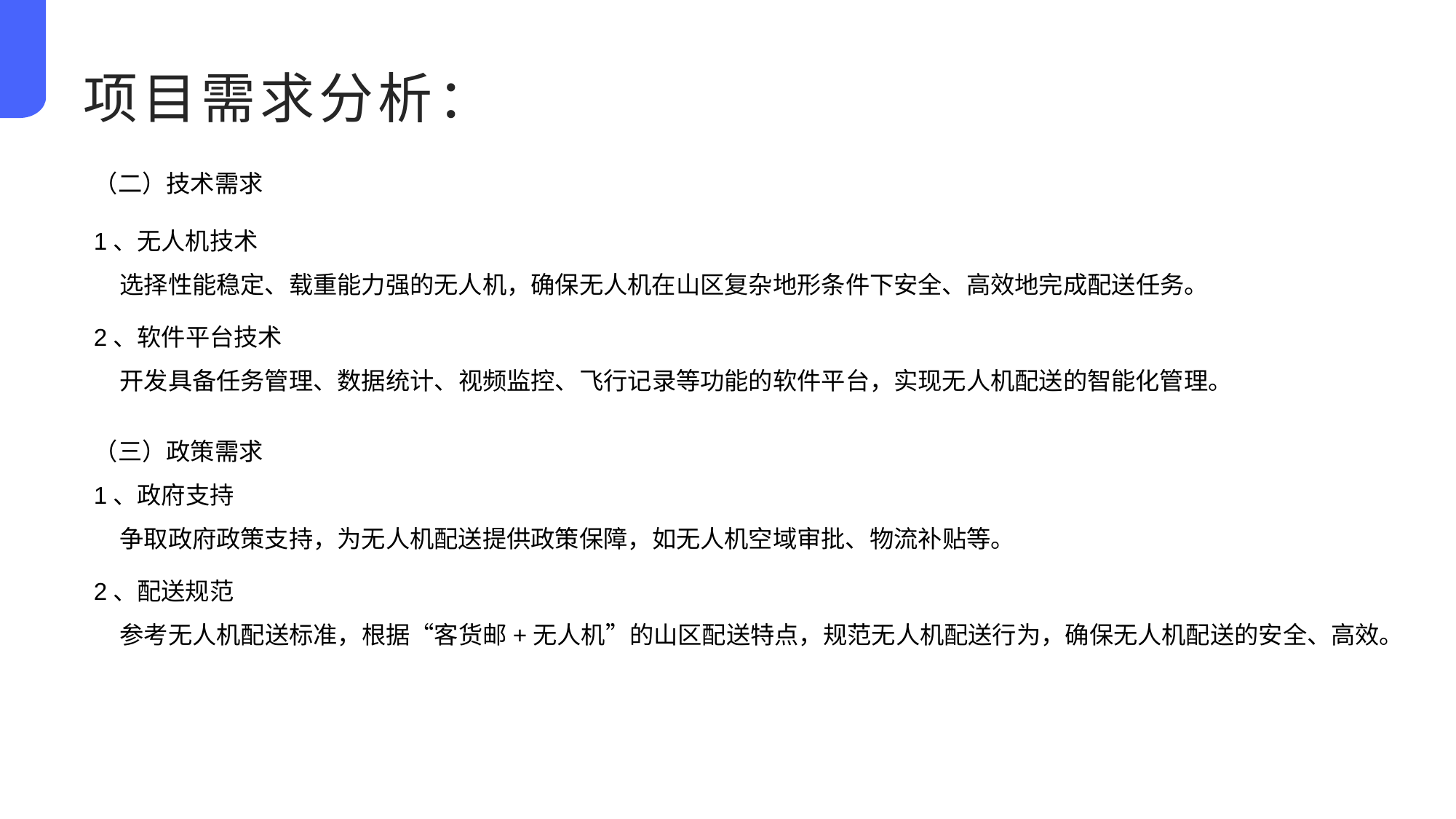

项目需求分析：
（二）技术需求
1、无人机技术
选择性能稳定、载重能力强的无人机，确保无人机在山区复杂地形条件下安全、高效地完成配送任务。
2、软件平台技术
开发具备任务管理、数据统计、视频监控、飞行记录等功能的软件平台，实现无人机配送的智能化管理。
（三）政策需求
1、政府支持
争取政府政策支持，为无人机配送提供政策保障，如无人机空域审批、物流补贴等。
2、配送规范
参考无人机配送标准，根据“客货邮+无人机”的山区配送特点，规范无人机配送行为，确保无人机配送的安全、高效。
9